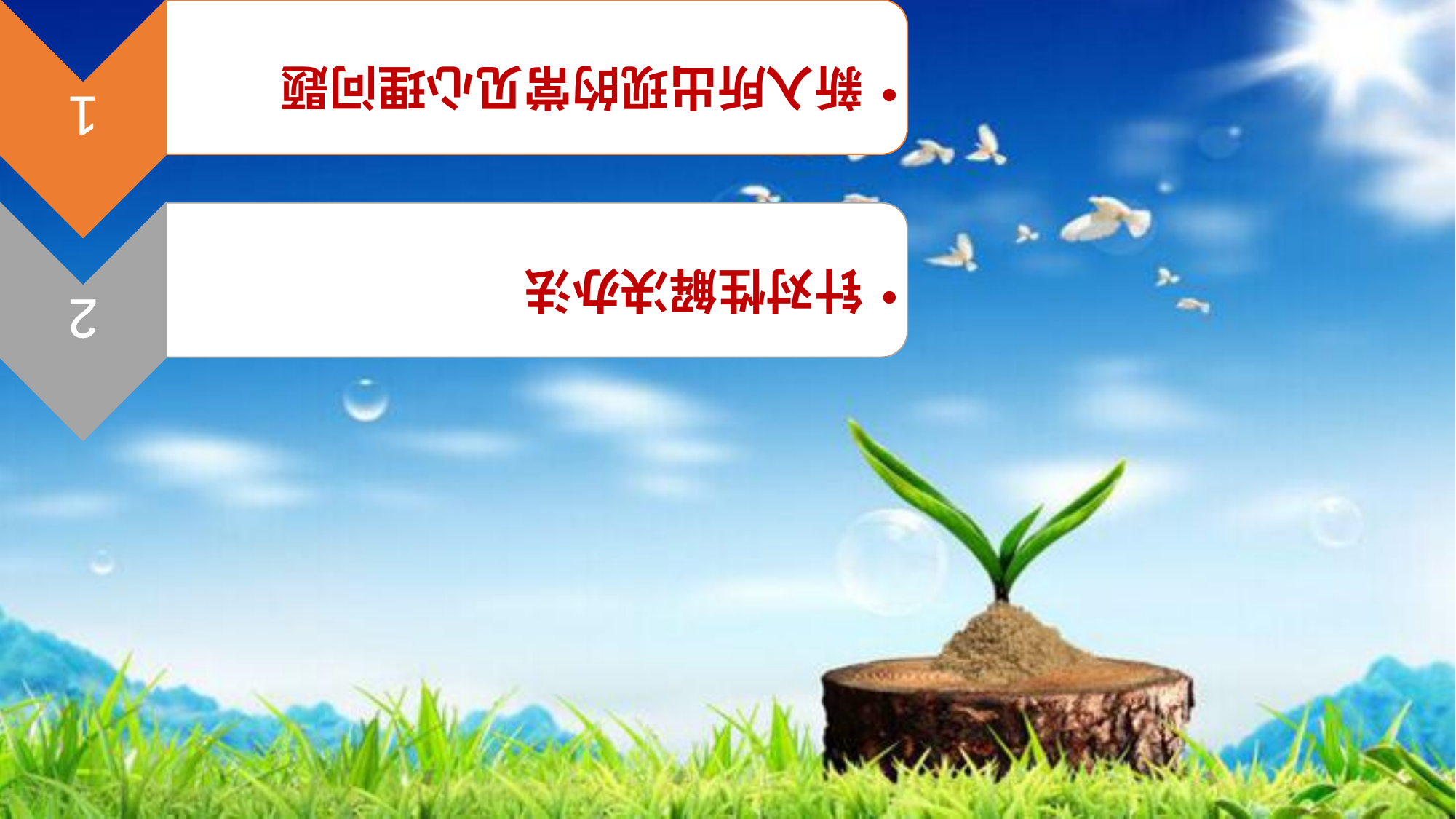

# 目   录
1
新入所出现的常见心理问题
2
针对性解决办法